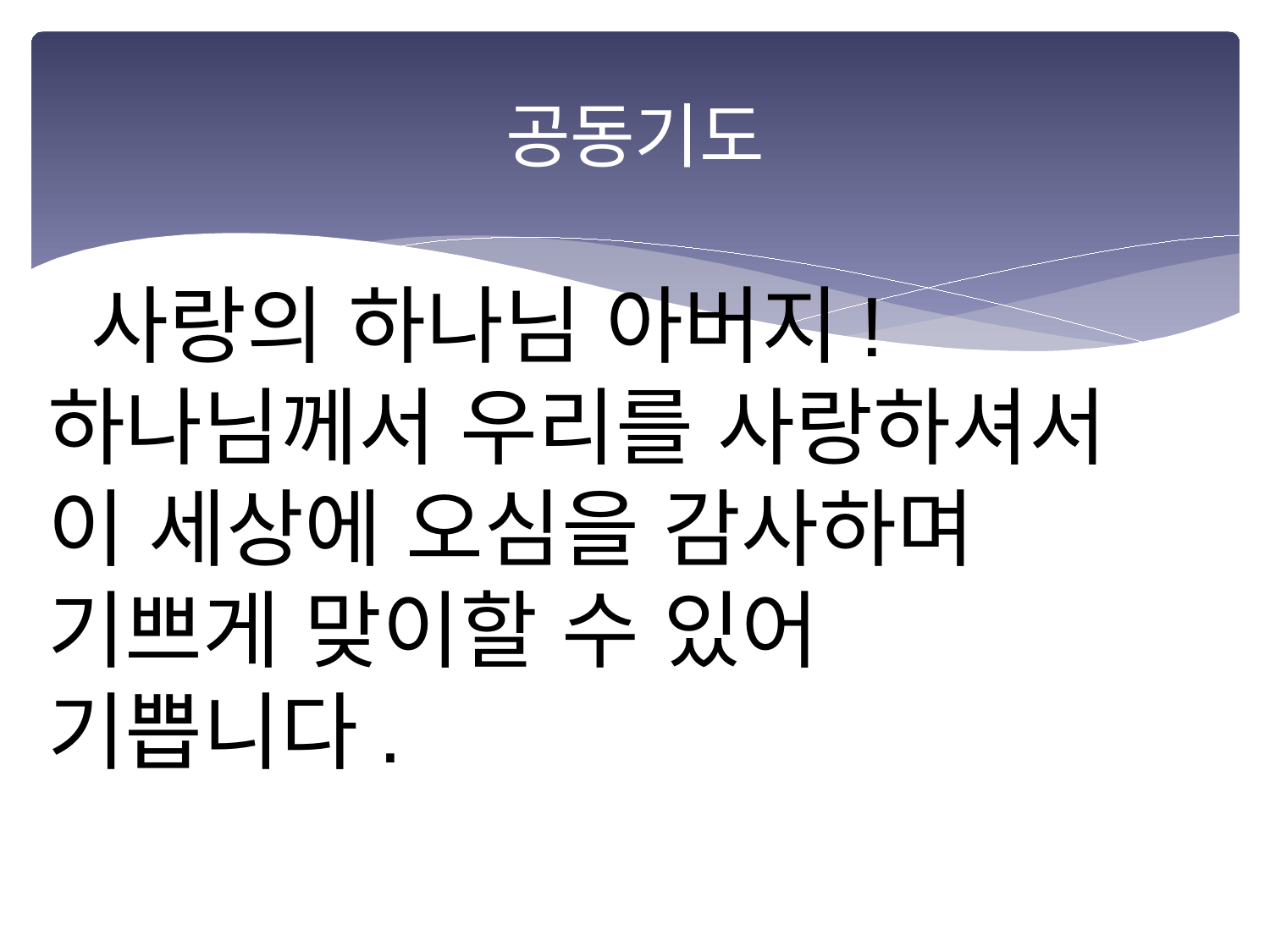

# 공동기도

 사랑의 하나님 아버지!
하나님께서 우리를 사랑하셔서
이 세상에 오심을 감사하며
기쁘게 맞이할 수 있어
기쁩니다.